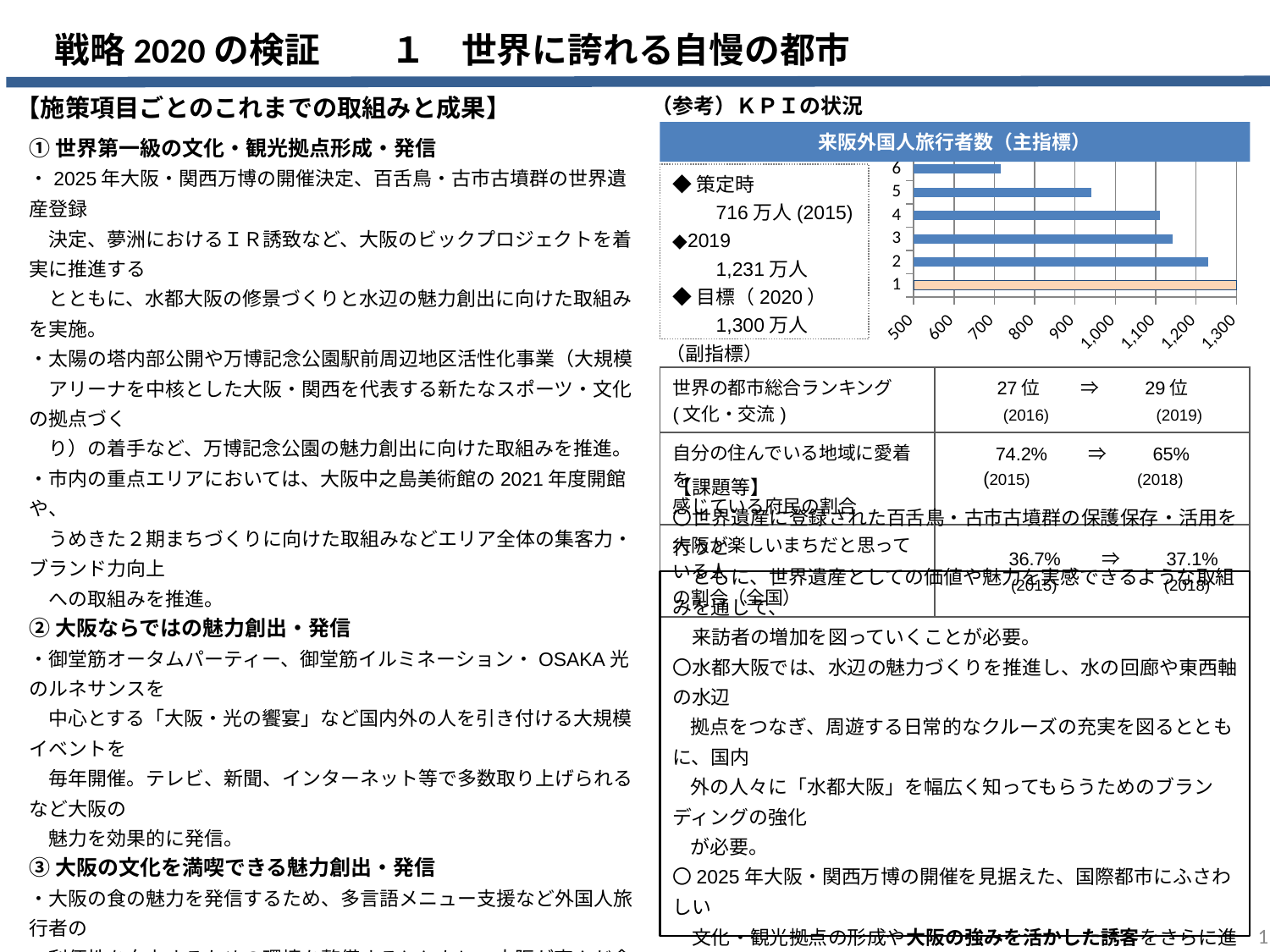

戦略2020の検証　　１　世界に誇れる自慢の都市
【施策項目ごとのこれまでの取組みと成果】
（参考）ＫＰＩの状況
来阪外国人旅行者数（主指標）
①世界第一級の文化・観光拠点形成・発信
・2025年大阪・関西万博の開催決定、百舌鳥・古市古墳群の世界遺産登録
　決定、夢洲におけるＩＲ誘致など、大阪のビックプロジェクトを着実に推進する
　とともに、水都大阪の修景づくりと水辺の魅力創出に向けた取組みを実施。
・太陽の塔内部公開や万博記念公園駅前周辺地区活性化事業（大規模
　アリーナを中核とした大阪・関西を代表する新たなスポーツ・文化の拠点づく
　り）の着手など、万博記念公園の魅力創出に向けた取組みを推進。
・市内の重点エリアにおいては、大阪中之島美術館の2021年度開館や、
　うめきた２期まちづくりに向けた取組みなどエリア全体の集客力・ブランド力向上
　への取組みを推進。
②大阪ならではの魅力創出・発信
・御堂筋オータムパーティー、御堂筋イルミネーション・OSAKA光のルネサンスを
　中心とする「大阪・光の饗宴」など国内外の人を引き付ける大規模イベントを
　毎年開催。テレビ、新聞、インターネット等で多数取り上げられるなど大阪の
　魅力を効果的に発信。
③大阪の文化を満喫できる魅力創出・発信
・大阪の食の魅力を発信するため、多言語メニュー支援など外国人旅行者の
　利便性を向上するための環境を整備するとともに、大阪が育んだ食文化の
　特別な体験をテーマにした着地型観光コンテンツ「あじわい大阪」などを実施。
④魅力的な景観演出
・大阪ミュージアム事業を実施し、まちの魅力向上・景観形成の取組みを支援
　するとともに、大阪の魅力あるスポットやそれらを巡るルートを構築するストーリー
　事業を実施し、地域の観光資源の磨き上げや受入環境整備等の取組みを
　支援。
・船場地区（道修町通）の無電柱化及び周辺景観と調和した道路整備など
　を実施。

### Chart

| Category |  |
|---|---|
◆策定時
　　716万人(2015)
◆2019
　　1,231万人
◆目標（2020）
　　1,300万人
（副指標）
| 世界の都市総合ランキング (文化・交流) | 27位　　 ⇒　 　29位 　(2016)　　　　　　 (2019) |
| --- | --- |
| 自分の住んでいる地域に愛着を 感じている府民の割合 | 74.2%　　⇒ 　　65% 　(2015)　　　　　　 (2018) |
| 大阪が楽しいまちだと思っている人 の割合（全国） | 36.7%　　⇒　　 37.1% 　　(2015)　　　　　　 (2018) |
【課題等】
〇世界遺産に登録された百舌鳥・古市古墳群の保護保存・活用を行うと
　ともに、世界遺産としての価値や魅力を実感できるような取組みを通じて、
　来訪者の増加を図っていくことが必要。
〇水都大阪では、水辺の魅力づくりを推進し、水の回廊や東西軸の水辺
   拠点をつなぎ、周遊する日常的なクルーズの充実を図るとともに、国内
   外の人々に「水都大阪」を幅広く知ってもらうためのブランディングの強化
   が必要。
〇2025年大阪・関西万博の開催を見据えた、国際都市にふさわしい
　文化・観光拠点の形成や大阪の強みを活かした誘客をさらに進める
　ことが必要。
[関連参考データ：1、2]
1